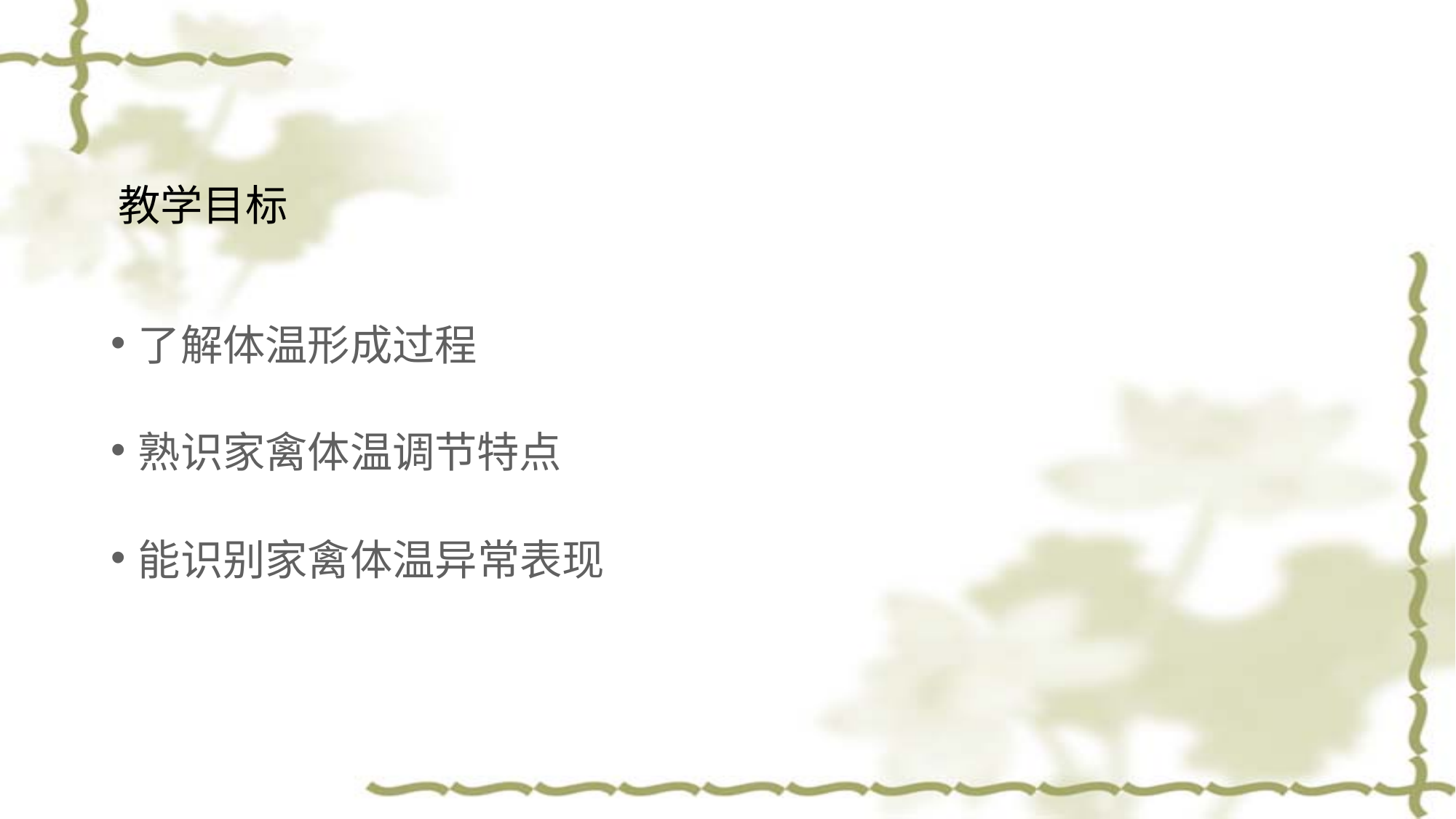

教学目标

了解体温形成过程
熟识家禽体温调节特点
能识别家禽体温异常表现